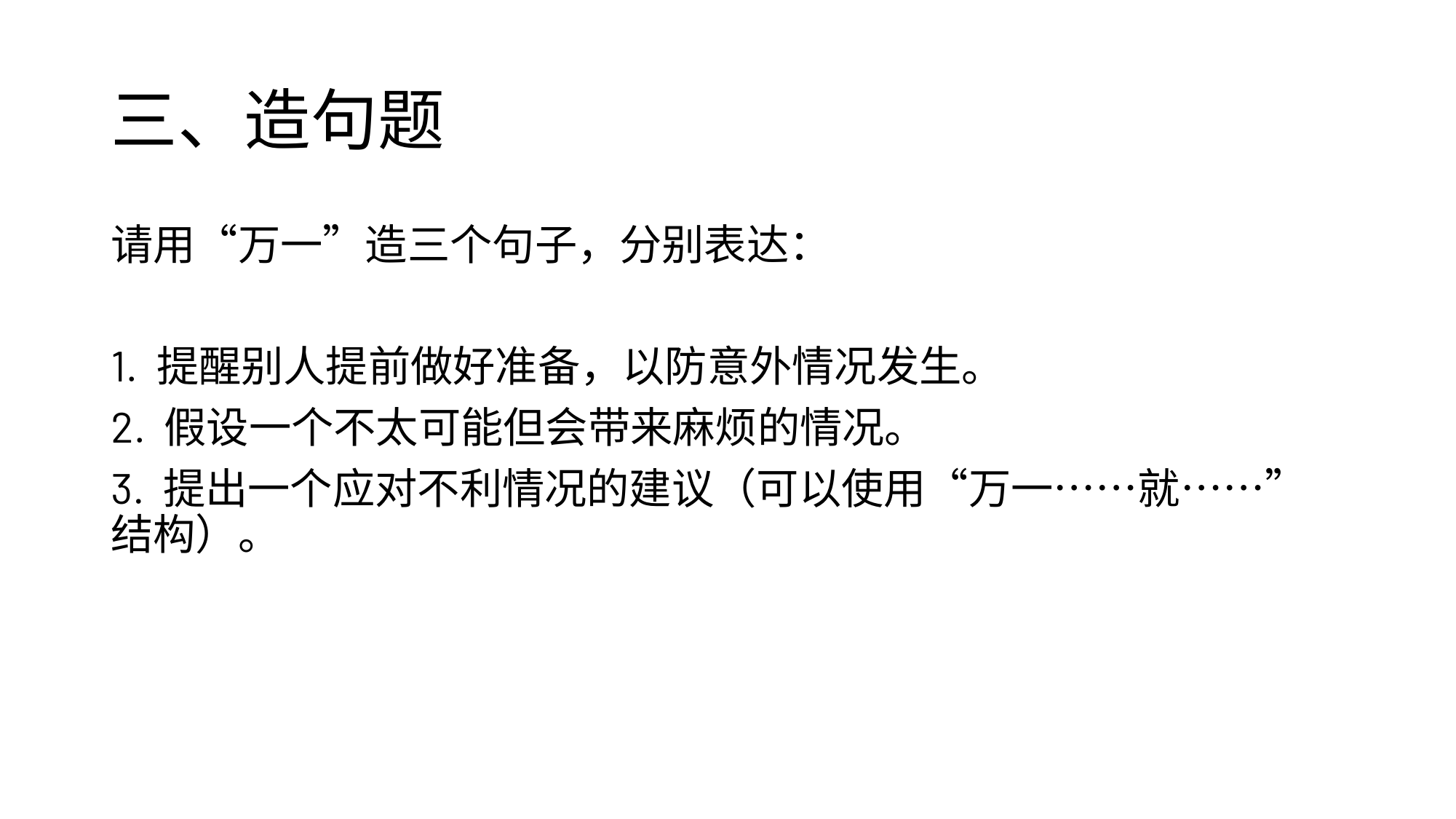

# 三、造句题
请用“万一”造三个句子，分别表达：

1. 提醒别人提前做好准备，以防意外情况发生。
2. 假设一个不太可能但会带来麻烦的情况。
3. 提出一个应对不利情况的建议（可以使用“万一……就……”结构）。